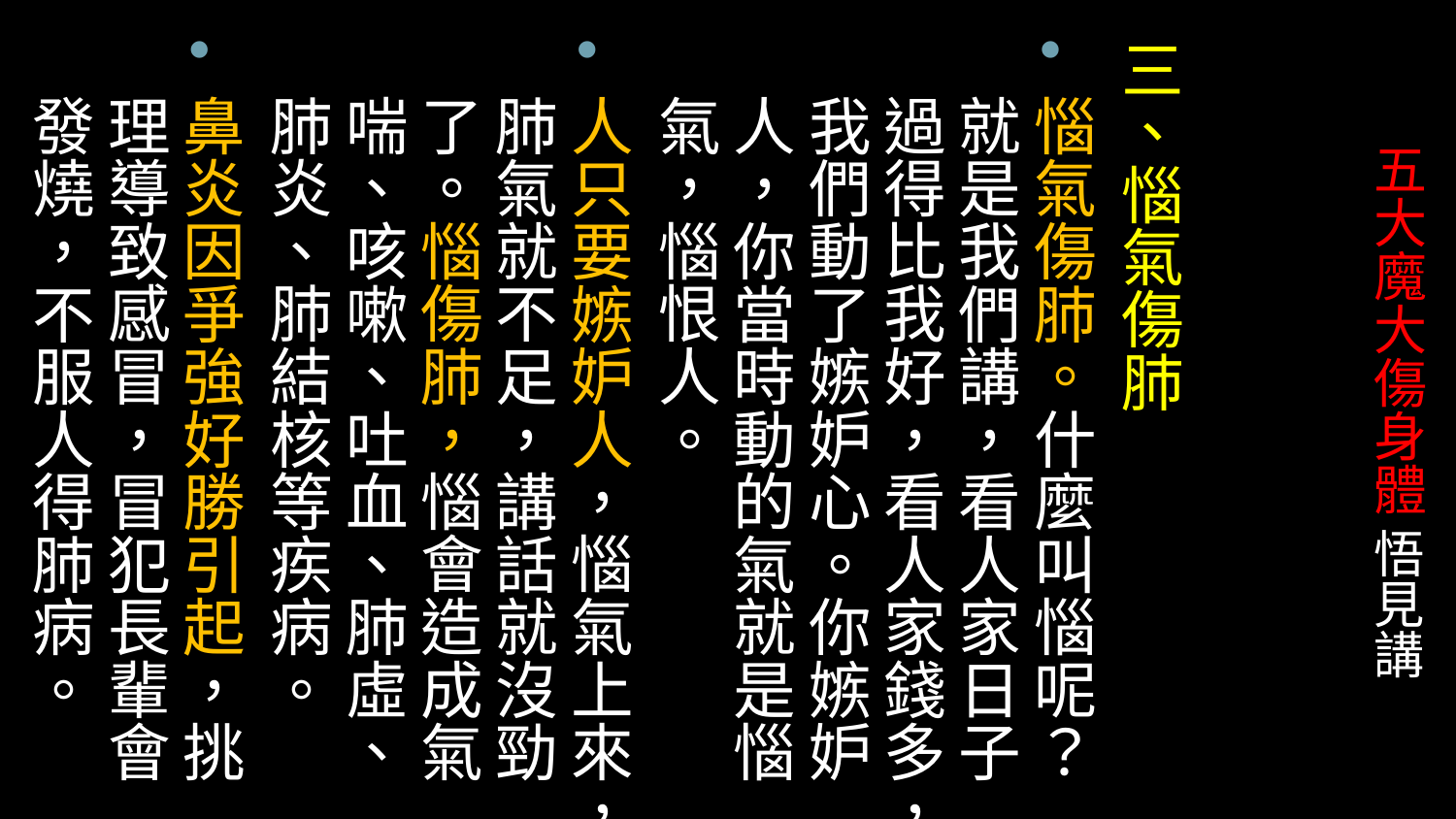

三、惱氣傷肺
惱氣傷肺。什麼叫惱呢？就是我們講，看人家日子過得比我好，看人家錢多，我們動了嫉妒心。你嫉妒人，你當時動的氣就是惱氣，惱恨人。
人只要嫉妒人，惱氣上來，肺氣就不足，講話就沒勁了。惱傷肺，惱會造成氣喘、咳嗽、吐血、肺虛、肺炎、肺結核等疾病。
鼻炎因爭強好勝引起，挑理導致感冒，冒犯長輩會發燒，不服人得肺病。
# 五大魔大傷身體 悟見講